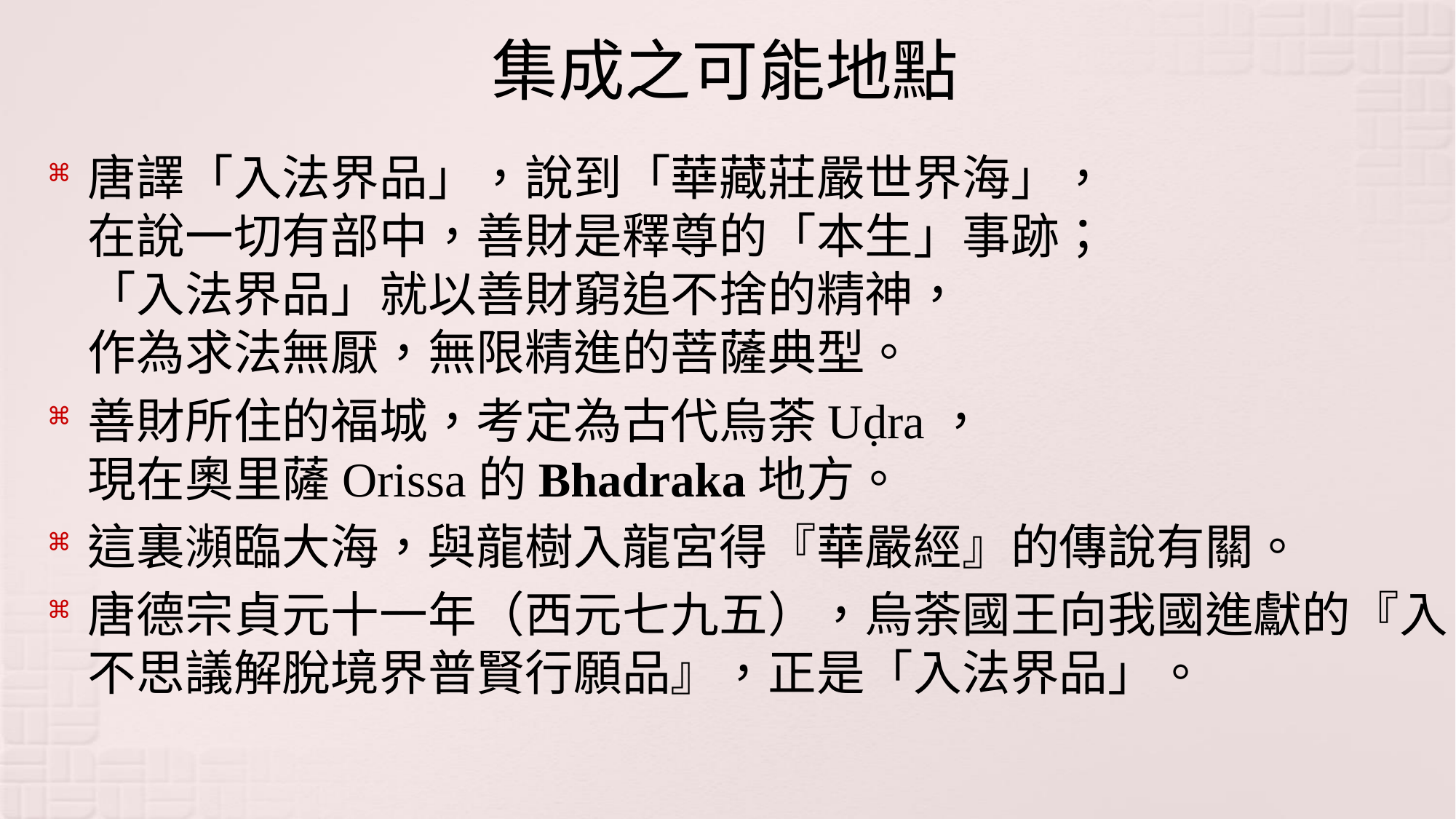

# 集成之可能地點
唐譯「入法界品」，說到「華藏莊嚴世界海」，
在說一切有部中，善財是釋尊的「本生」事跡；
「入法界品」就以善財窮追不捨的精神，
作為求法無厭，無限精進的菩薩典型。
善財所住的福城，考定為古代烏荼Uḍra，
現在奧里薩Orissa的Bhadraka地方。
這裏瀕臨大海，與龍樹入龍宮得『華嚴經』的傳說有關。
唐德宗貞元十一年（西元七九五），烏荼國王向我國進獻的『入不思議解脫境界普賢行願品』，正是「入法界品」。